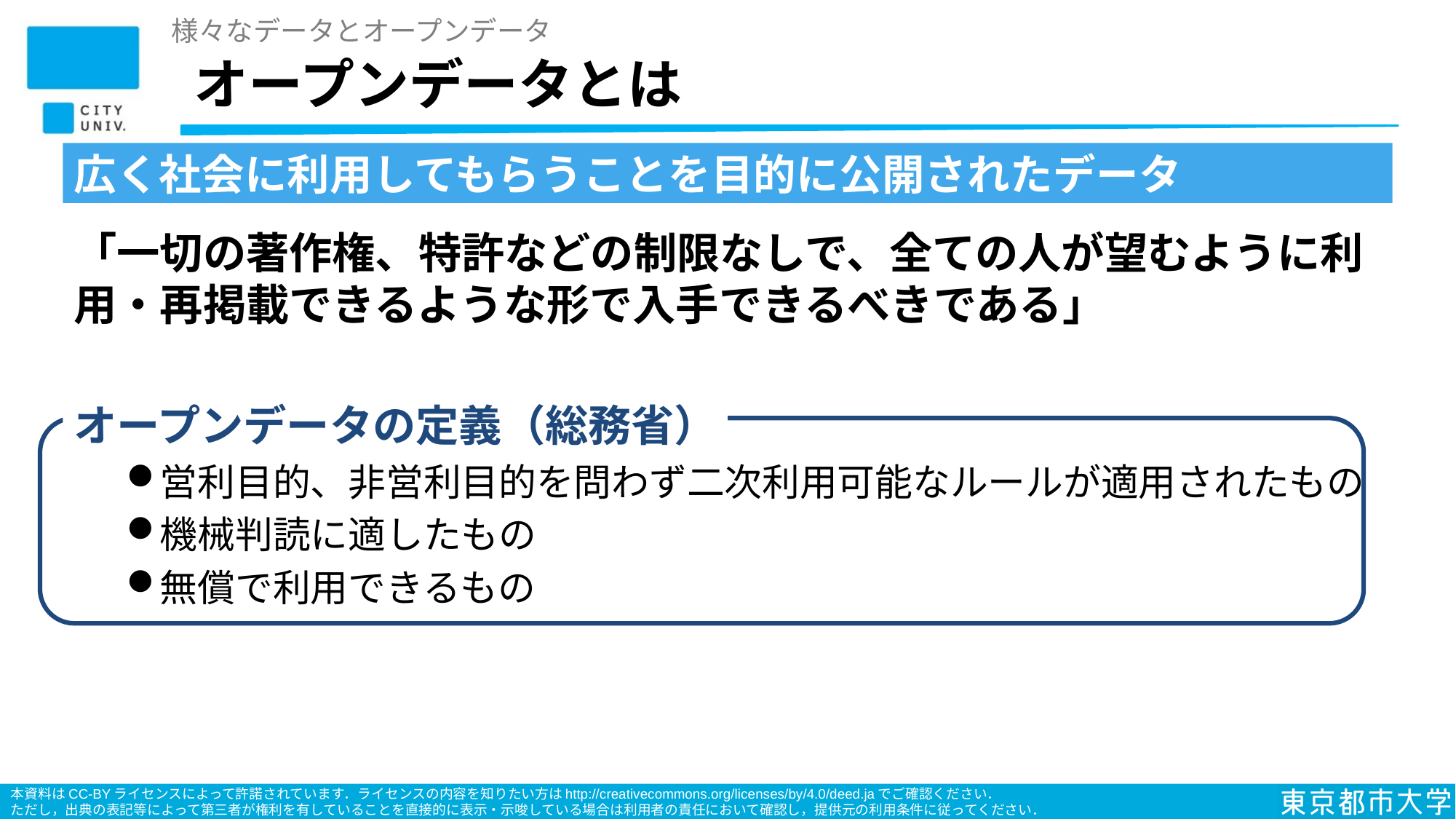

様々なデータとオープンデータ
# オープンデータとは
広く社会に利用してもらうことを目的に公開されたデータ

「一切の著作権、特許などの制限なしで、全ての人が望むように利用・再掲載できるような形で入手できるべきである」

オープンデータの定義（総務省）
営利目的、非営利目的を問わず二次利用可能なルールが適用されたもの
機械判読に適したもの
無償で利用できるもの